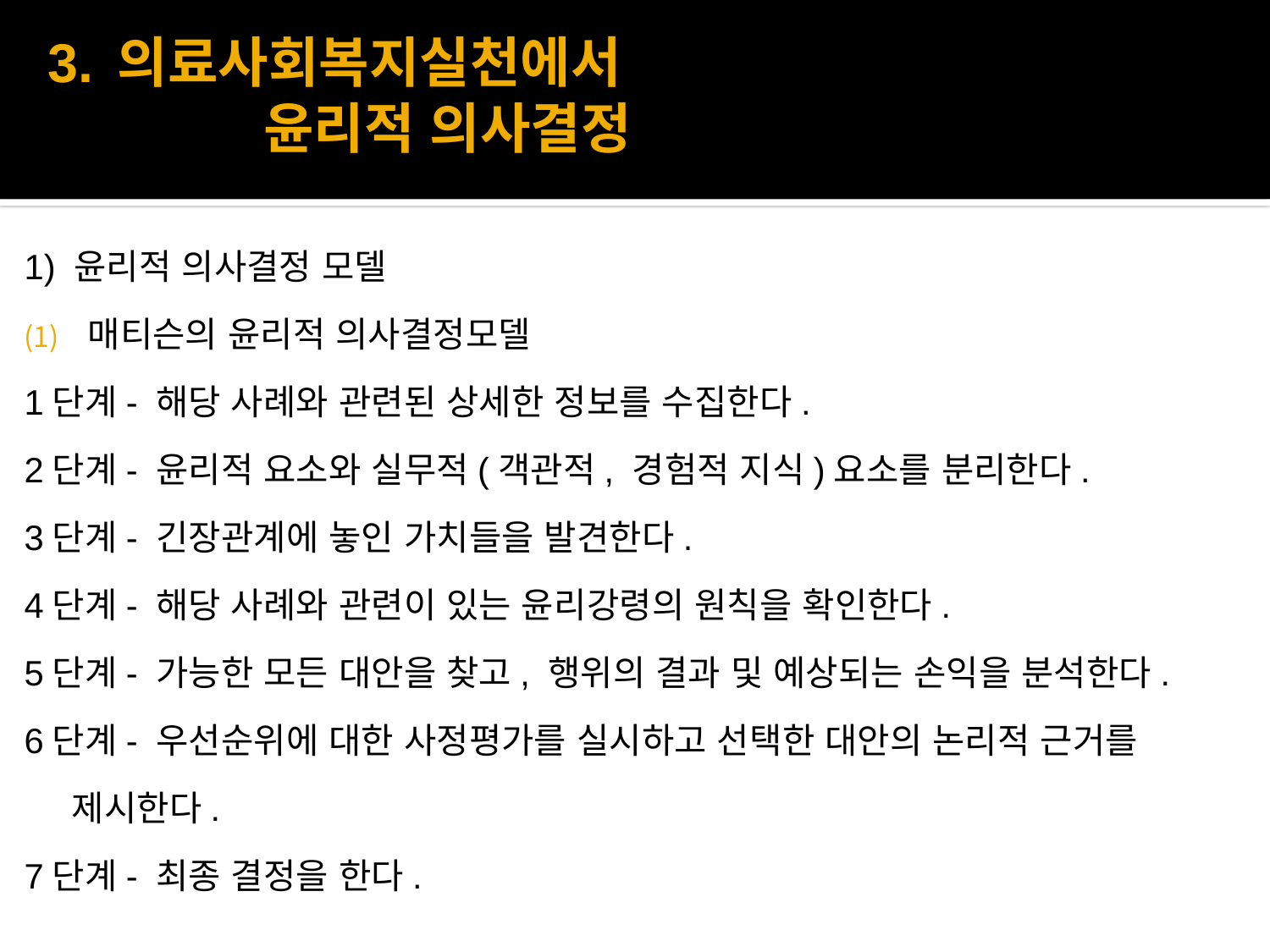

# 3. 의료사회복지실천에서 윤리적 의사결정
1) 윤리적 의사결정 모델
매티슨의 윤리적 의사결정모델
1단계- 해당 사례와 관련된 상세한 정보를 수집한다.
2단계- 윤리적 요소와 실무적(객관적, 경험적 지식)요소를 분리한다.
3단계- 긴장관계에 놓인 가치들을 발견한다.
4단계- 해당 사례와 관련이 있는 윤리강령의 원칙을 확인한다.
5단계- 가능한 모든 대안을 찾고, 행위의 결과 및 예상되는 손익을 분석한다.
6단계- 우선순위에 대한 사정평가를 실시하고 선택한 대안의 논리적 근거를 제시한다.
7단계- 최종 결정을 한다.